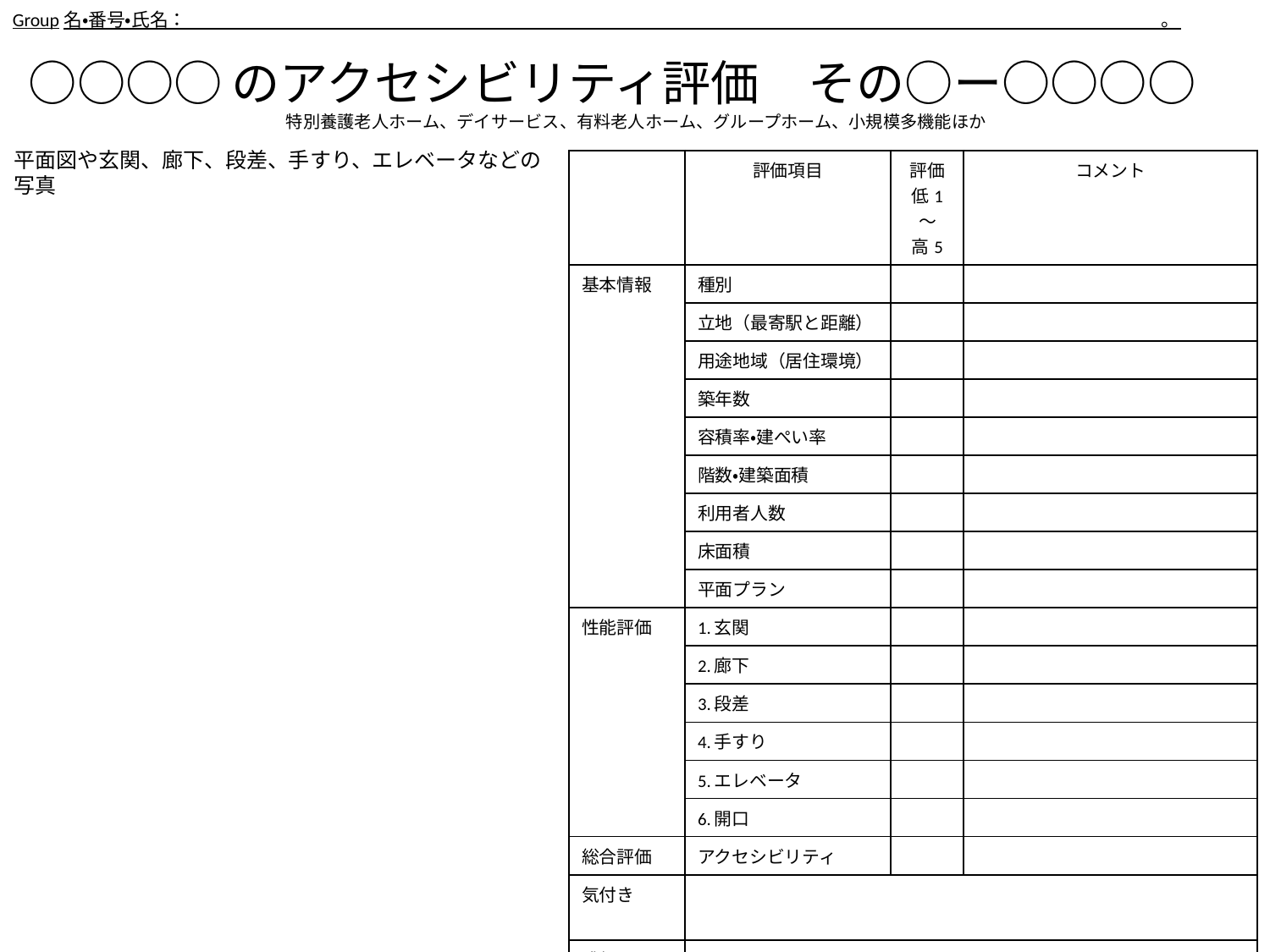

Group名・番号・氏名：　　　　　　　　　　　　　　　　　　　　　　　　　　　　　　　　　　　　　　　　　　　　　　　　　　　　　。
○○○○のアクセシビリティ評価　その○ー○○○○
特別養護老人ホーム、デイサービス、有料老人ホーム、グループホーム、小規模多機能ほか
平面図や玄関、廊下、段差、手すり、エレベータなどの写真
|  | 評価項目 | 評価低1 〜 高5 | コメント |
| --- | --- | --- | --- |
| 基本情報 | 種別 |  |  |
|  | 立地（最寄駅と距離） |  |  |
|  | 用途地域（居住環境） |  |  |
|  | 築年数 |  |  |
|  | 容積率・建ぺい率 |  |  |
|  | 階数・建築面積 |  |  |
|  | 利用者人数 |  |  |
|  | 床面積 |  |  |
|  | 平面プラン |  |  |
| 性能評価 | 1.玄関 |  |  |
|  | 2.廊下 |  |  |
|  | 3.段差 |  |  |
|  | 4.手すり |  |  |
|  | 5.エレベータ |  |  |
|  | 6.開口 |  |  |
| 総合評価 | アクセシビリティ |  |  |
| 気付き |  |  |  |
| 感想 |  |  |  |